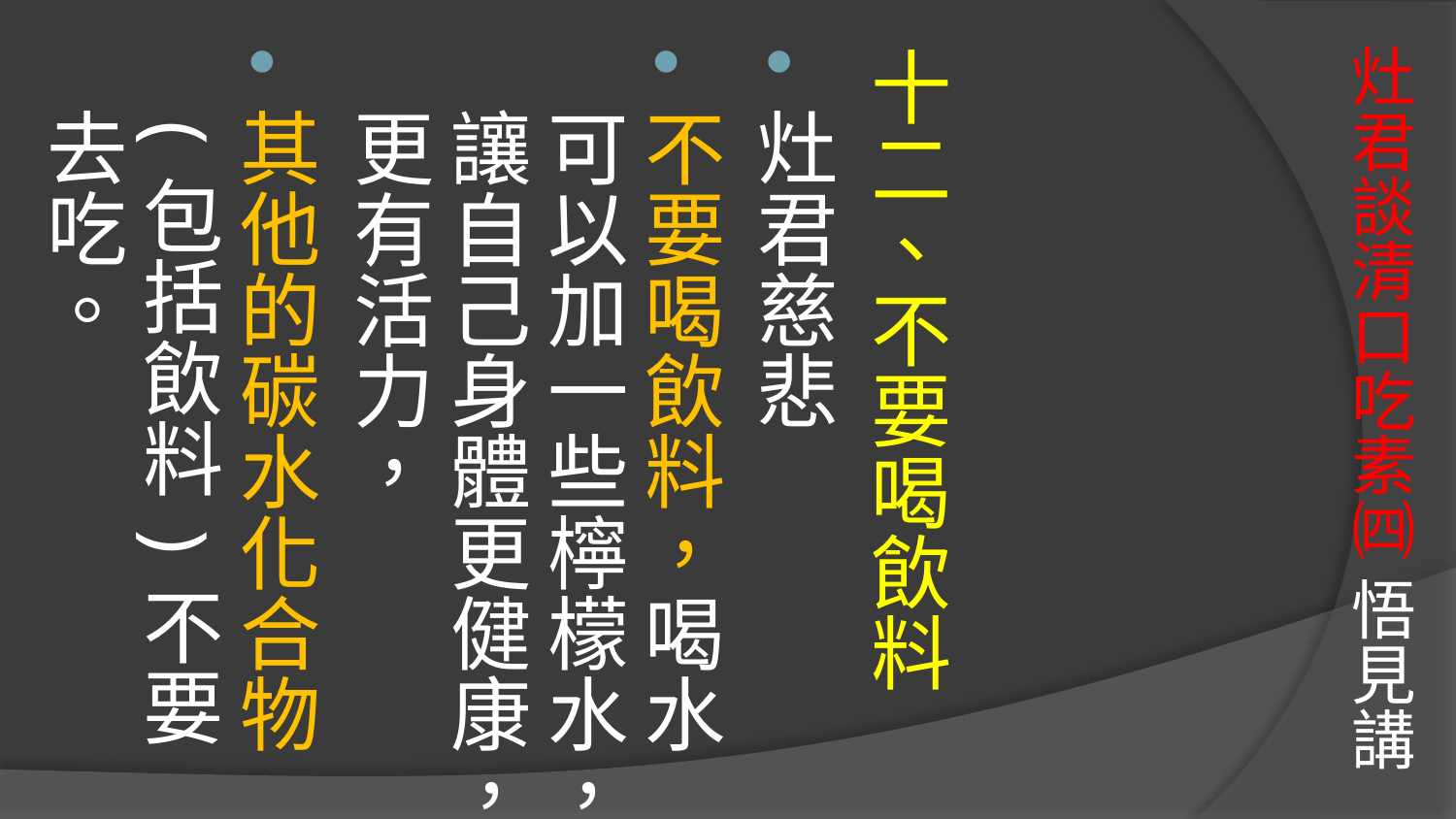

# 灶君談清口吃素㈣ 悟見講
十二、不要喝飲料
灶君慈悲
不要喝飲料，喝水可以加一些檸檬水，讓自己身體更健康，更有活力，
其他的碳水化合物(包括飲料)不要去吃。